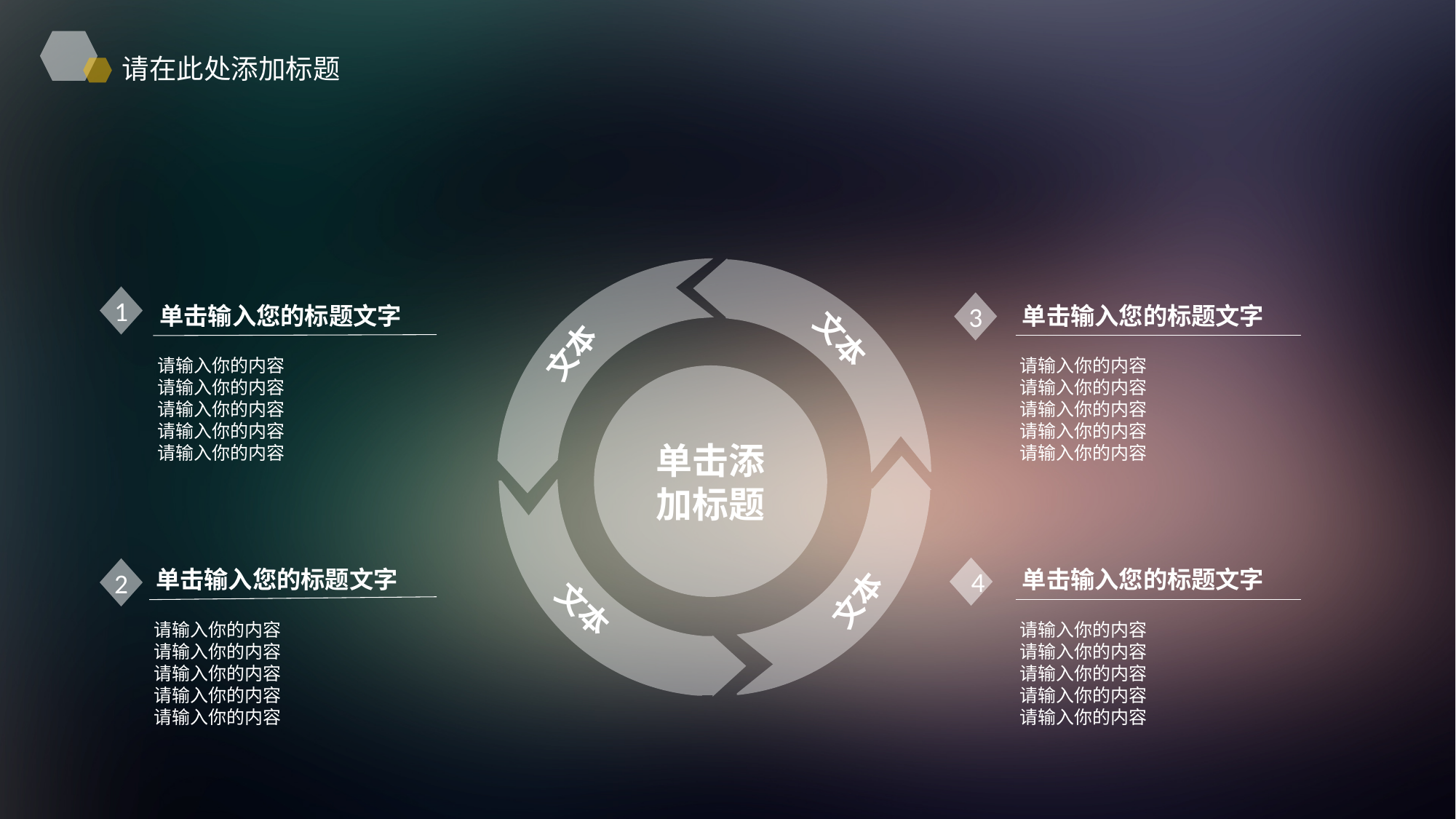

请在此处添加标题

文本
文本
单击添加标题
文本
文本
1
3
单击输入您的标题文字
单击输入您的标题文字
请输入你的内容
请输入你的内容
请输入你的内容
请输入你的内容
请输入你的内容
请输入你的内容
请输入你的内容
请输入你的内容
请输入你的内容
请输入你的内容
4
2
单击输入您的标题文字
单击输入您的标题文字
请输入你的内容
请输入你的内容
请输入你的内容
请输入你的内容
请输入你的内容
请输入你的内容
请输入你的内容
请输入你的内容
请输入你的内容
请输入你的内容